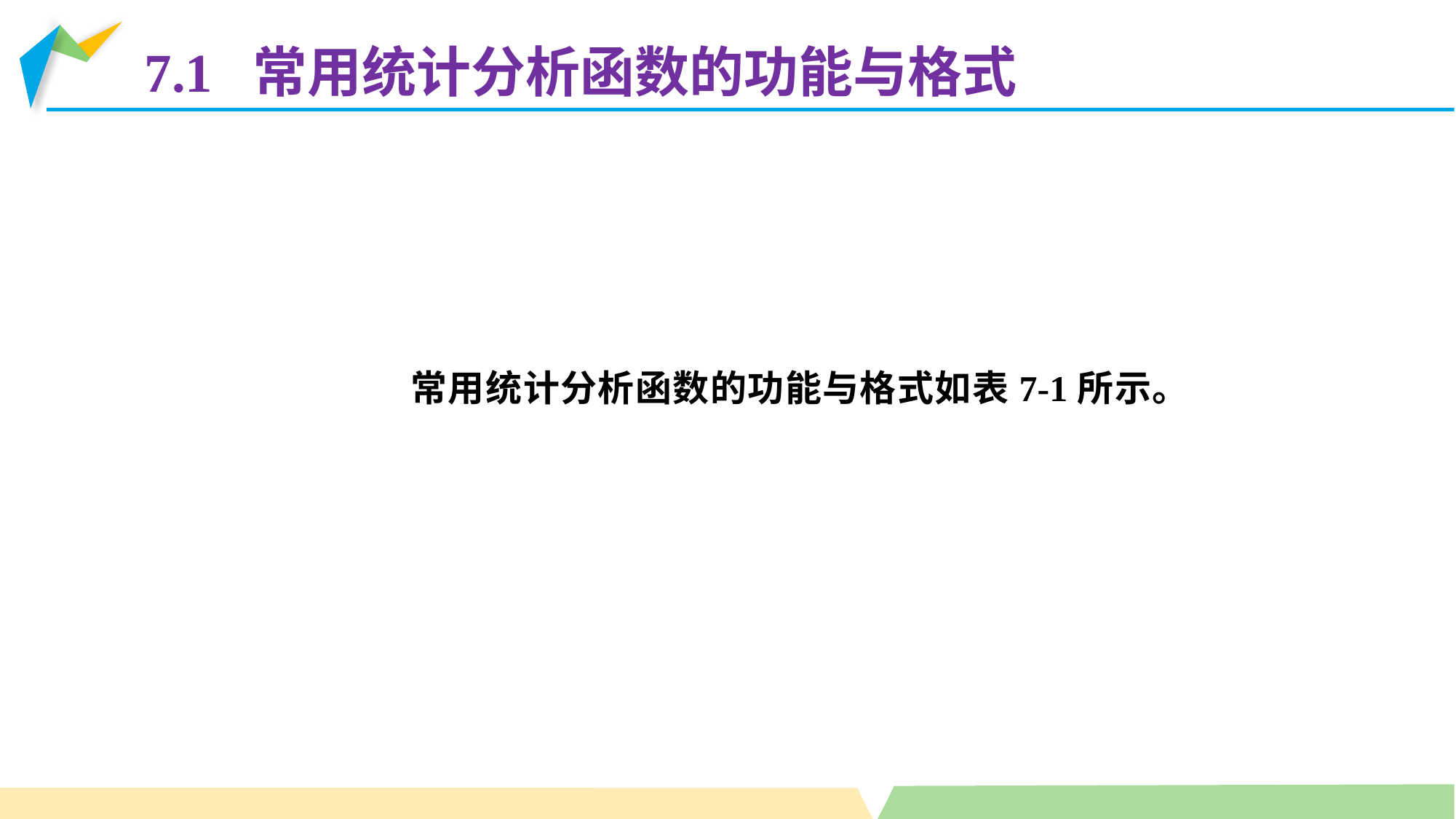

7.1  常用统计分析函数的功能与格式
常用统计分析函数的功能与格式如表7-1所示。